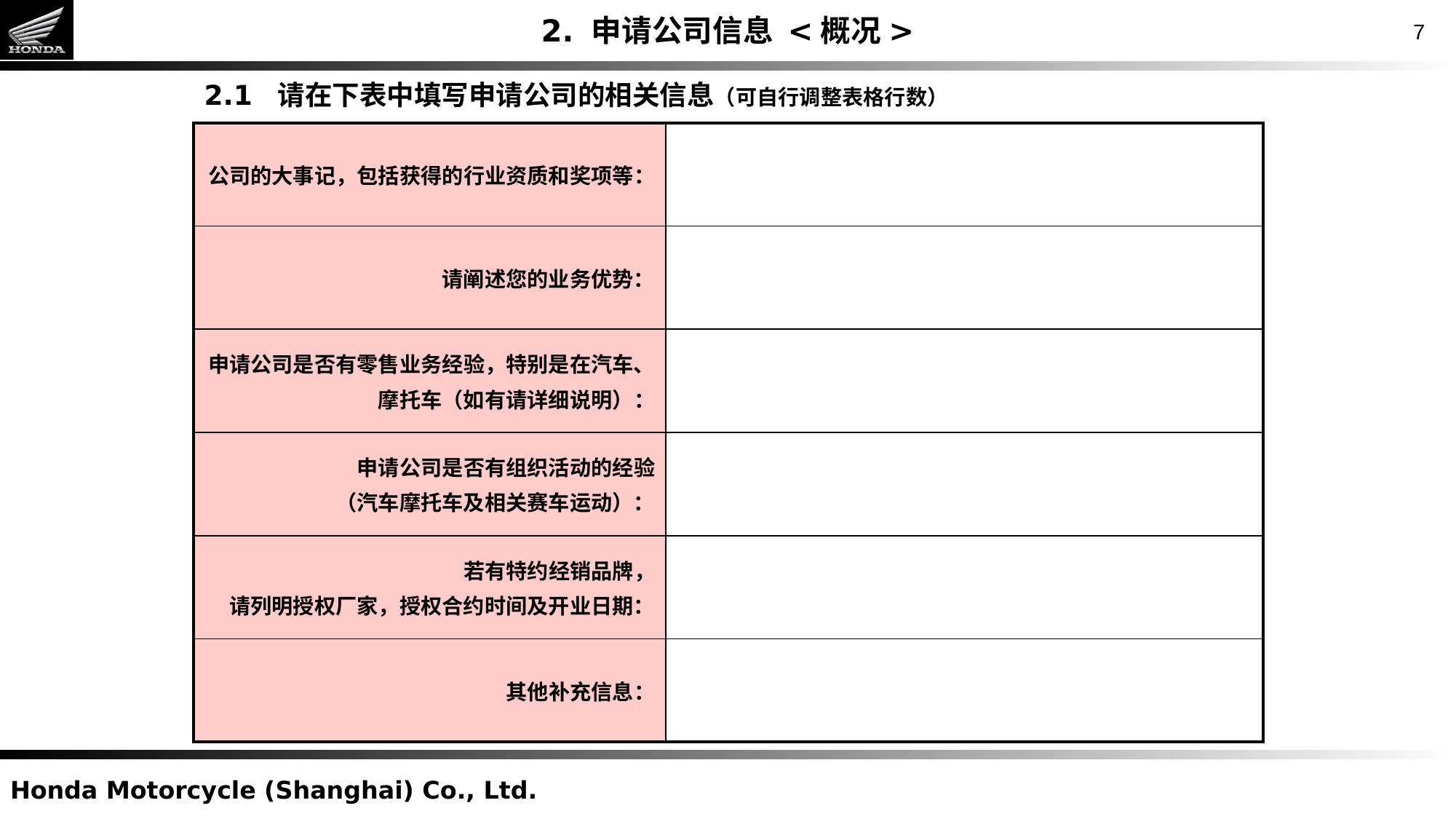

2. 申请公司信息 <概况>
2.1  请在下表中填写申请公司的相关信息（可自行调整表格行数）
| 公司的大事记，包括获得的行业资质和奖项等： |  |
| --- | --- |
| 请阐述您的业务优势： |  |
| 申请公司是否有零售业务经验，特别是在汽车、 摩托车（如有请详细说明）： |  |
| 申请公司是否有组织活动的经验 （汽车摩托车及相关赛车运动）： |  |
| 若有特约经销品牌， 请列明授权厂家，授权合约时间及开业日期： |  |
| 其他补充信息： |  |